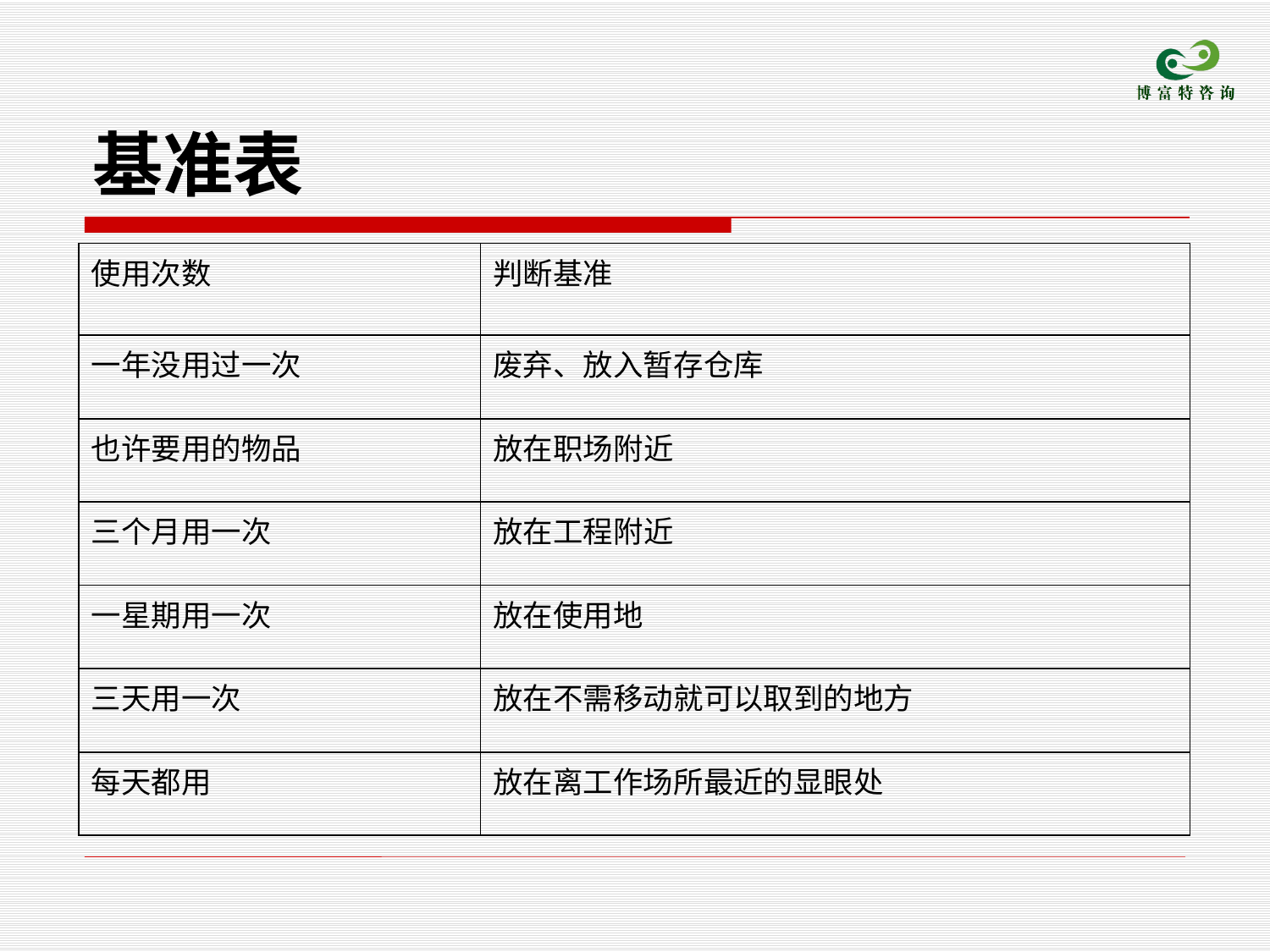

# 基准表
| 使用次数 | 判断基准 |
| --- | --- |
| 一年没用过一次 | 废弃、放入暂存仓库 |
| 也许要用的物品 | 放在职场附近 |
| 三个月用一次 | 放在工程附近 |
| 一星期用一次 | 放在使用地 |
| 三天用一次 | 放在不需移动就可以取到的地方 |
| 每天都用 | 放在离工作场所最近的显眼处 |
128